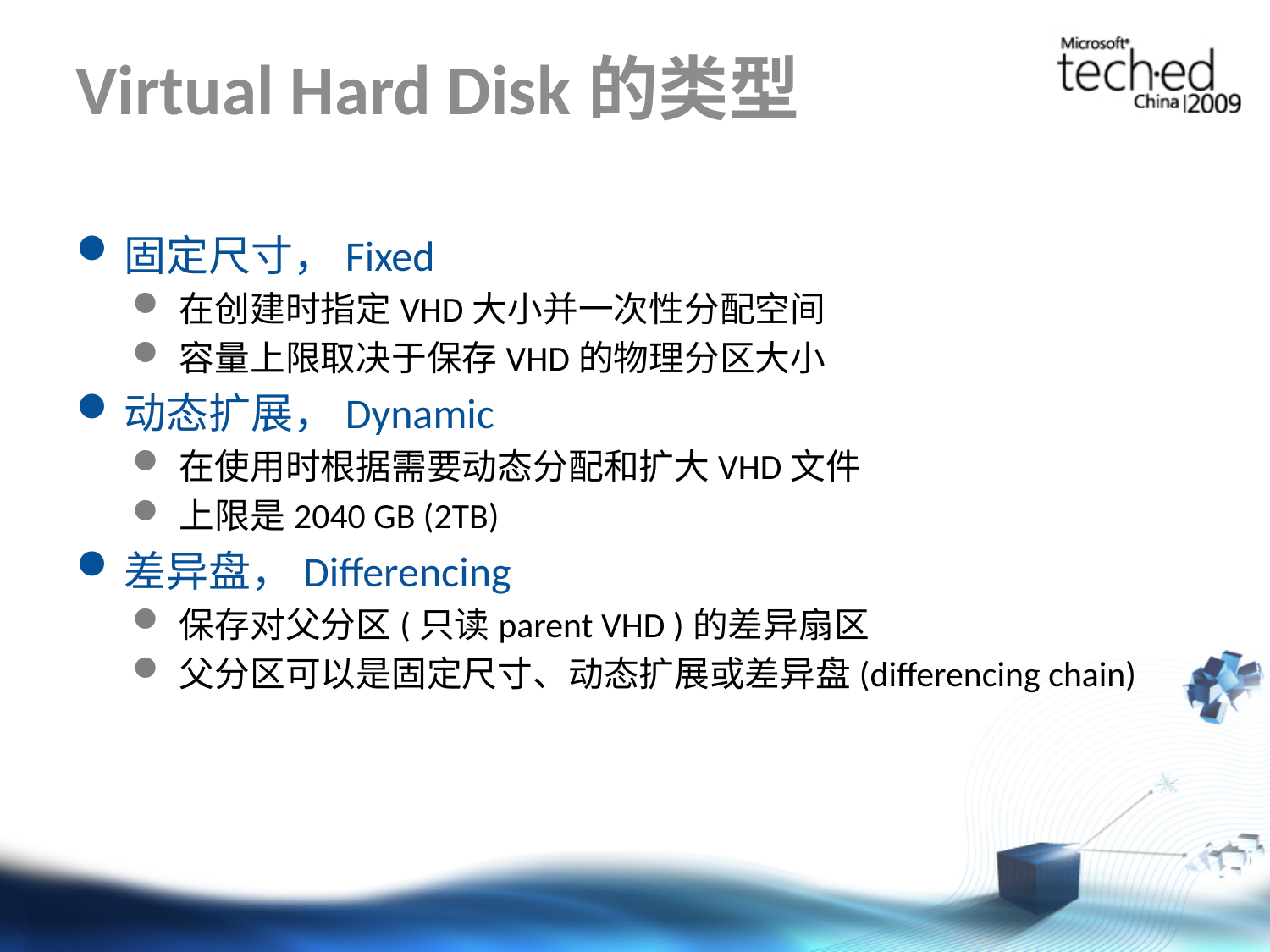

# Virtual Hard Disk的类型
固定尺寸，Fixed
在创建时指定VHD大小并一次性分配空间
容量上限取决于保存VHD的物理分区大小
动态扩展，Dynamic
在使用时根据需要动态分配和扩大VHD文件
上限是2040 GB (2TB)
差异盘，Differencing
保存对父分区(只读parent VHD )的差异扇区
父分区可以是固定尺寸、动态扩展或差异盘(differencing chain)